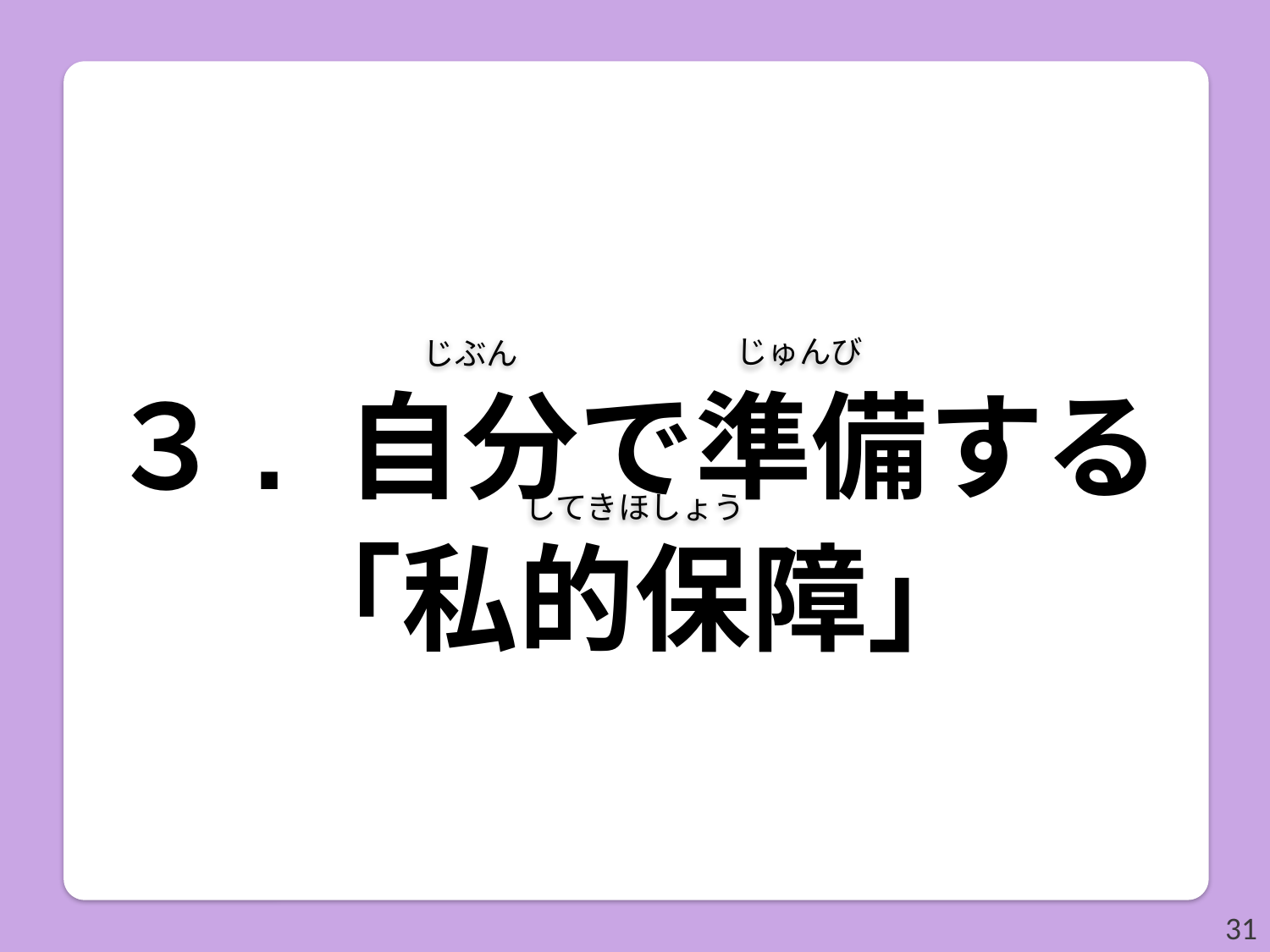

じゅんび
じぶん
３. 自分で準備する
「私的保障」
してきほしょう
31